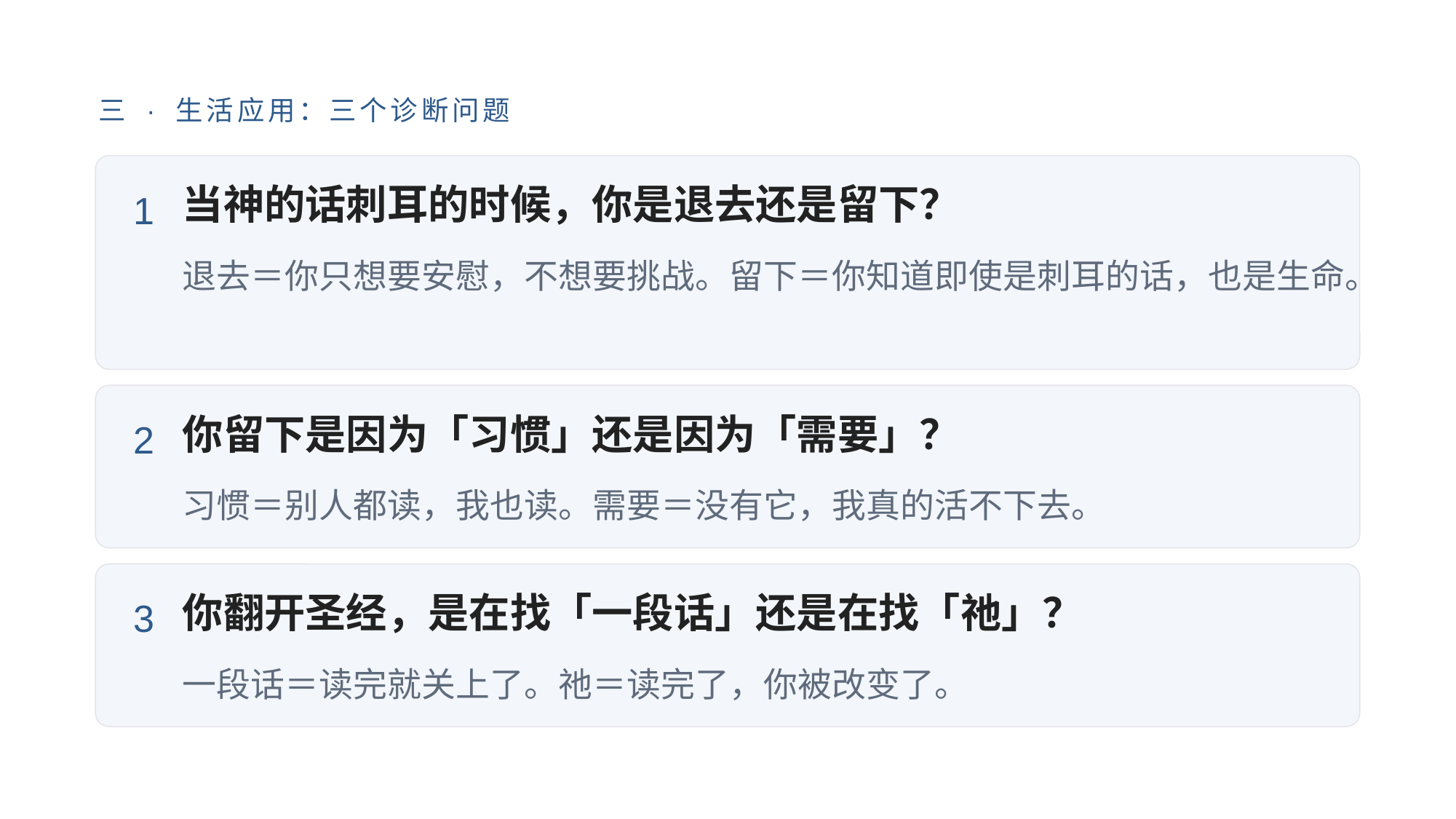

三 · 生活应用：三个诊断问题

当神的话刺耳的时候，你是退去还是留下？
1
退去＝你只想要安慰，不想要挑战。留下＝你知道即使是刺耳的话，也是生命。

你留下是因为「习惯」还是因为「需要」？
2
习惯＝别人都读，我也读。需要＝没有它，我真的活不下去。

你翻开圣经，是在找「一段话」还是在找「祂」？
3
一段话＝读完就关上了。祂＝读完了，你被改变了。